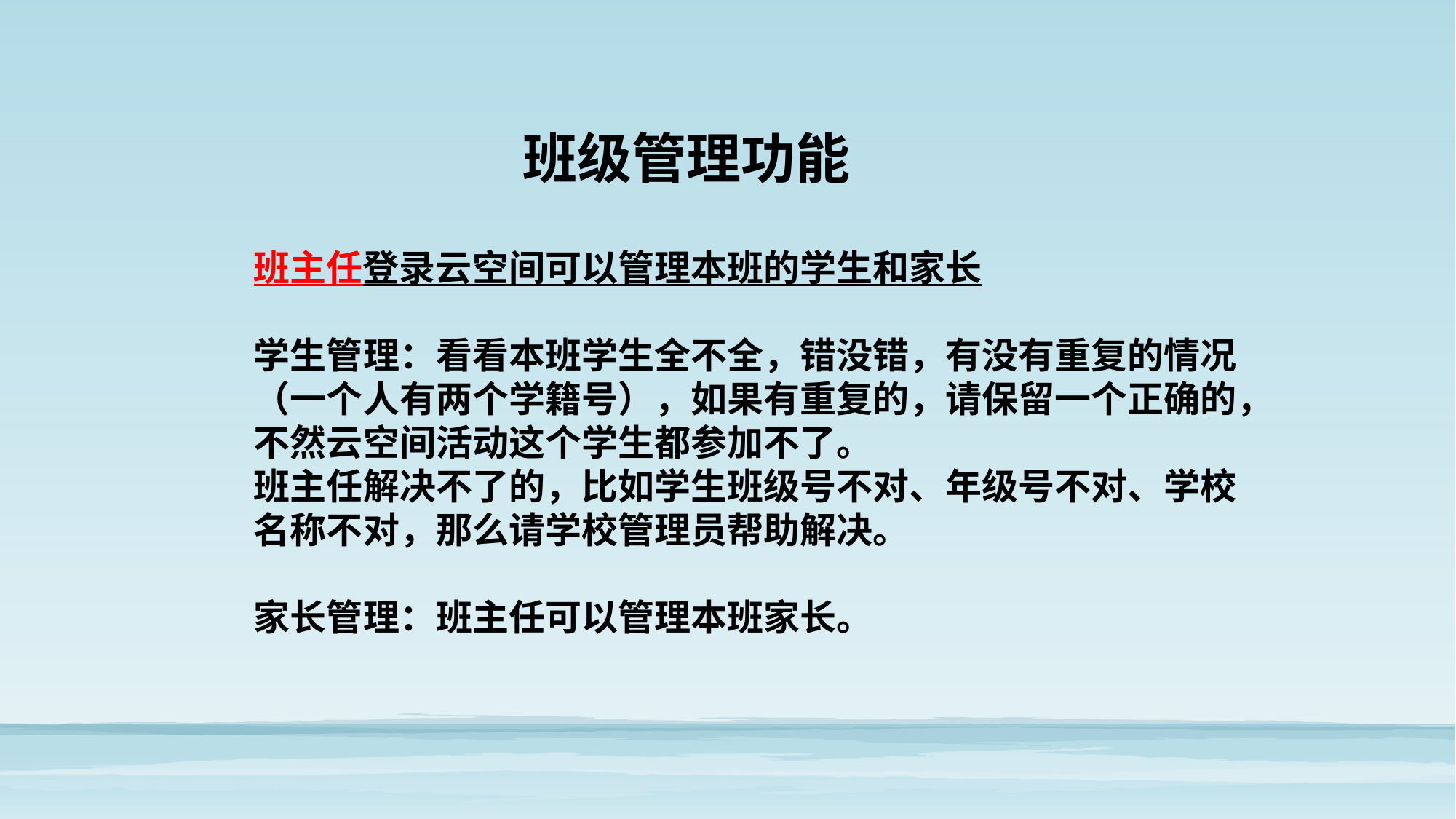

班级管理功能
班主任登录云空间可以管理本班的学生和家长

学生管理：看看本班学生全不全，错没错，有没有重复的情况（一个人有两个学籍号），如果有重复的，请保留一个正确的，不然云空间活动这个学生都参加不了。
班主任解决不了的，比如学生班级号不对、年级号不对、学校名称不对，那么请学校管理员帮助解决。

家长管理：班主任可以管理本班家长。